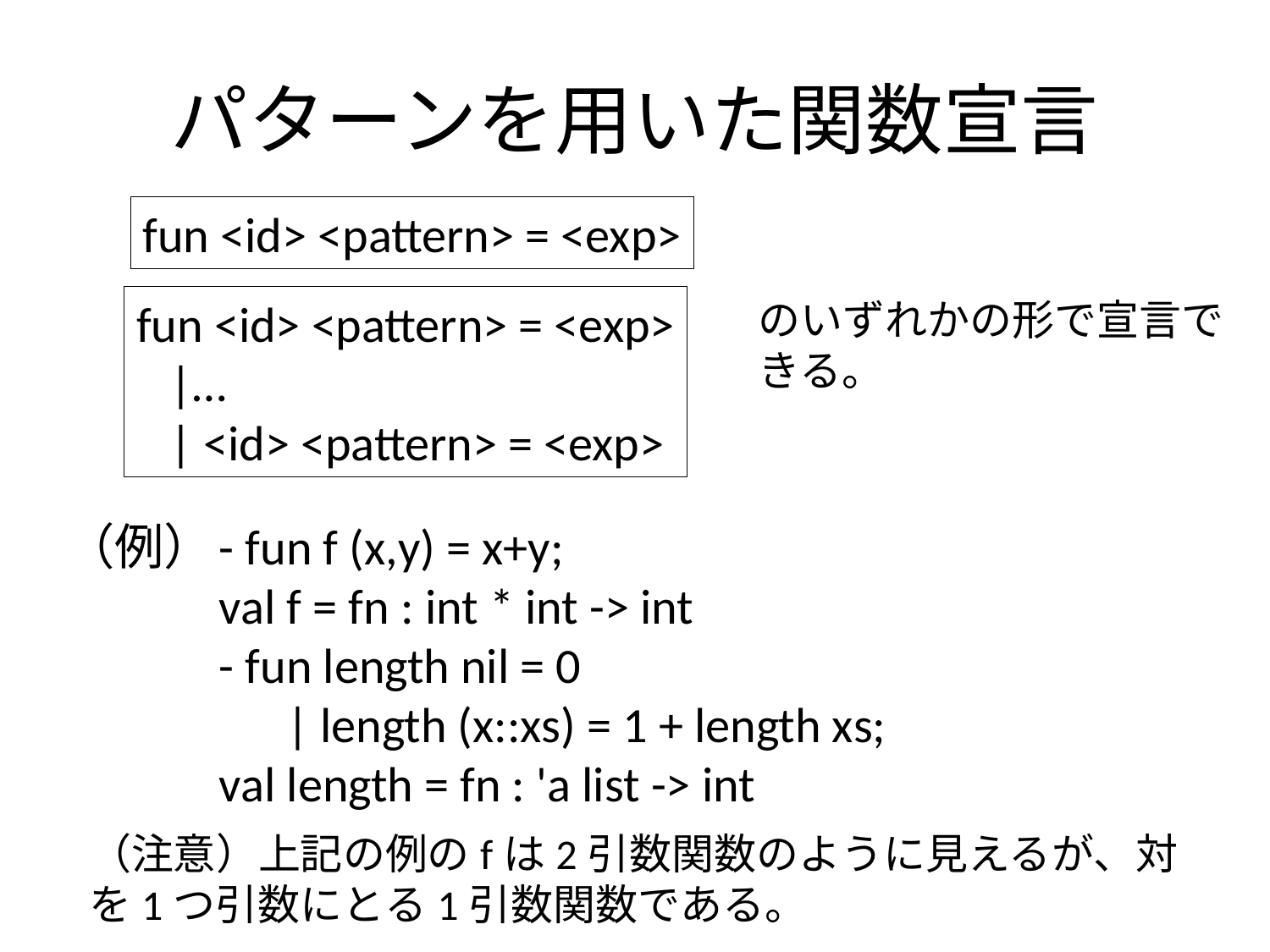

# パターンを用いた関数宣言
fun <id> <pattern> = <exp>
fun <id> <pattern> = <exp>
   |…
   | <id> <pattern> = <exp>
のいずれかの形で宣言できる。
- fun f (x,y) = x+y;
val f = fn : int * int -> int
- fun length nil = 0
      | length (x::xs) = 1 + length xs;
val length = fn : 'a list -> int
（例）
（注意）上記の例のfは2引数関数のように見えるが、対を1つ引数にとる1引数関数である。